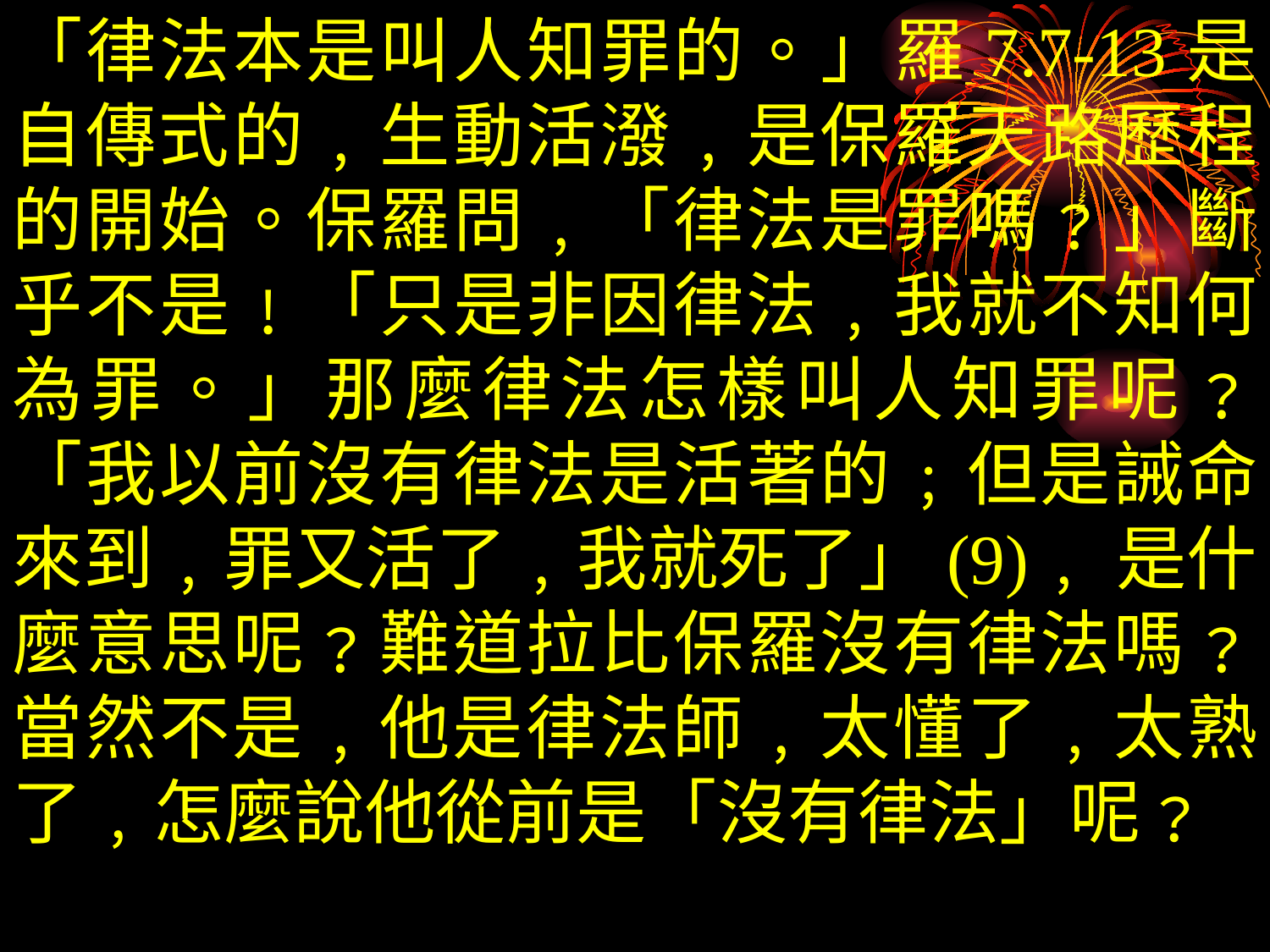

「律法本是叫人知罪的。」羅7.7-13是自傳式的﹐生動活潑﹐是保羅天路歷程的開始。保羅問﹐「律法是罪嗎﹖」斷乎不是﹗「只是非因律法﹐我就不知何為罪。」那麼律法怎樣叫人知罪呢﹖「我以前沒有律法是活著的﹔但是誡命來到﹐罪又活了﹐我就死了」(9)﹐是什麼意思呢﹖難道拉比保羅沒有律法嗎﹖當然不是﹐他是律法師﹐太懂了﹐太熟了﹐怎麼說他從前是「沒有律法」呢﹖